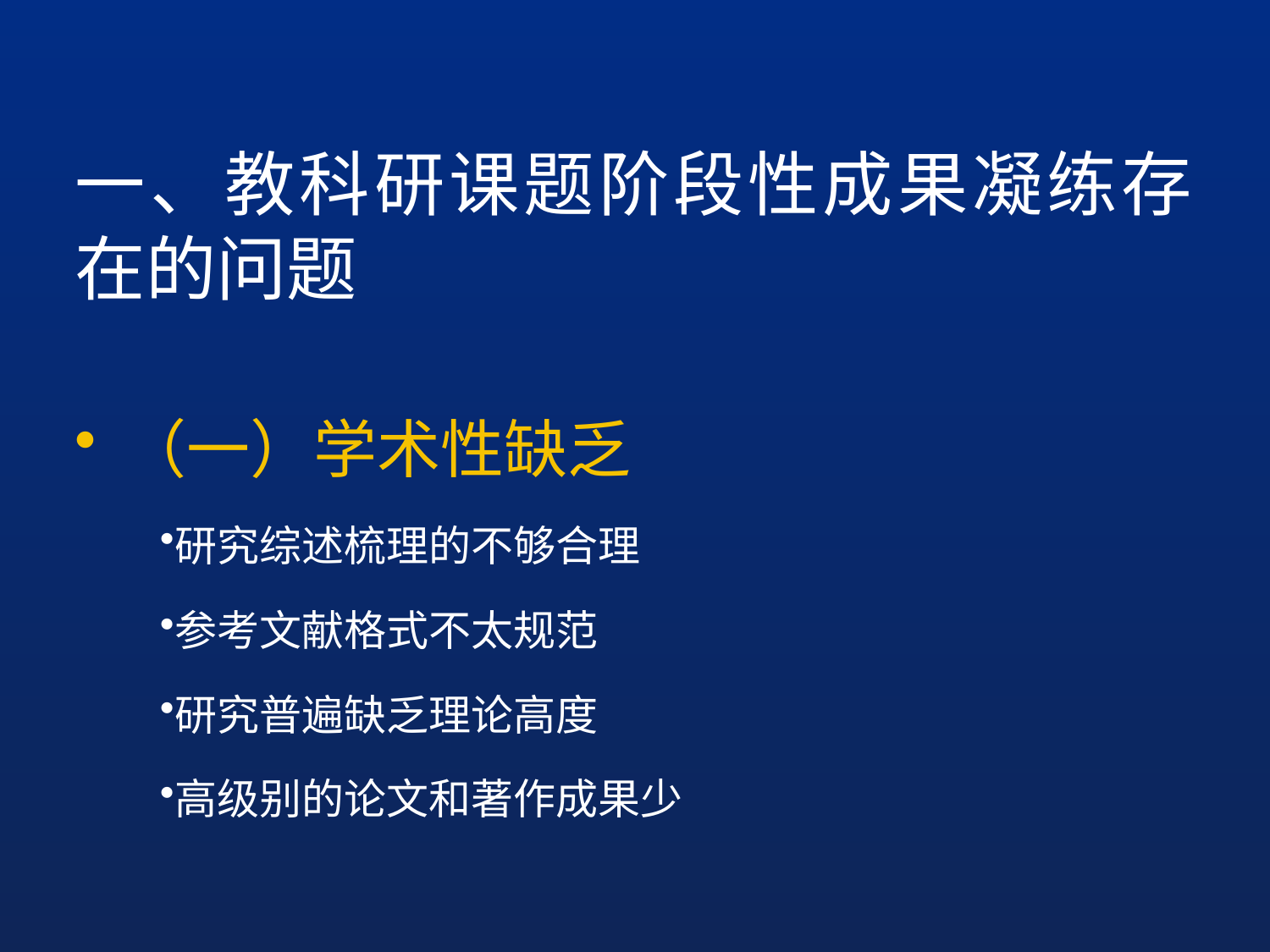

#

一、教科研课题阶段性成果凝练存在的问题

（一）学术性缺乏
研究综述梳理的不够合理
参考文献格式不太规范
研究普遍缺乏理论高度
高级别的论文和著作成果少